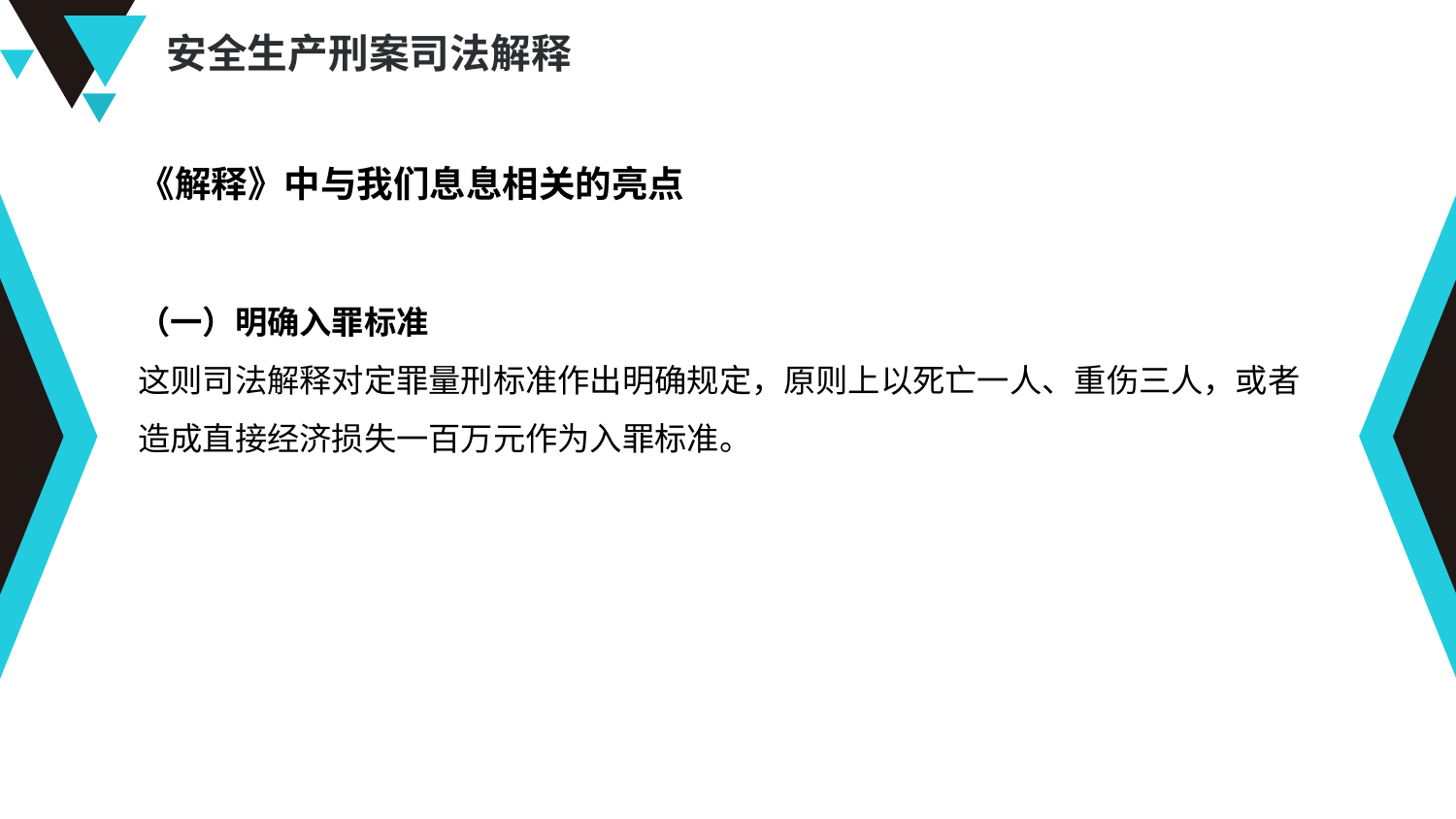

安全生产刑案司法解释
《解释》中与我们息息相关的亮点

（一）明确入罪标准
这则司法解释对定罪量刑标准作出明确规定，原则上以死亡一人、重伤三人，或者造成直接经济损失一百万元作为入罪标准。